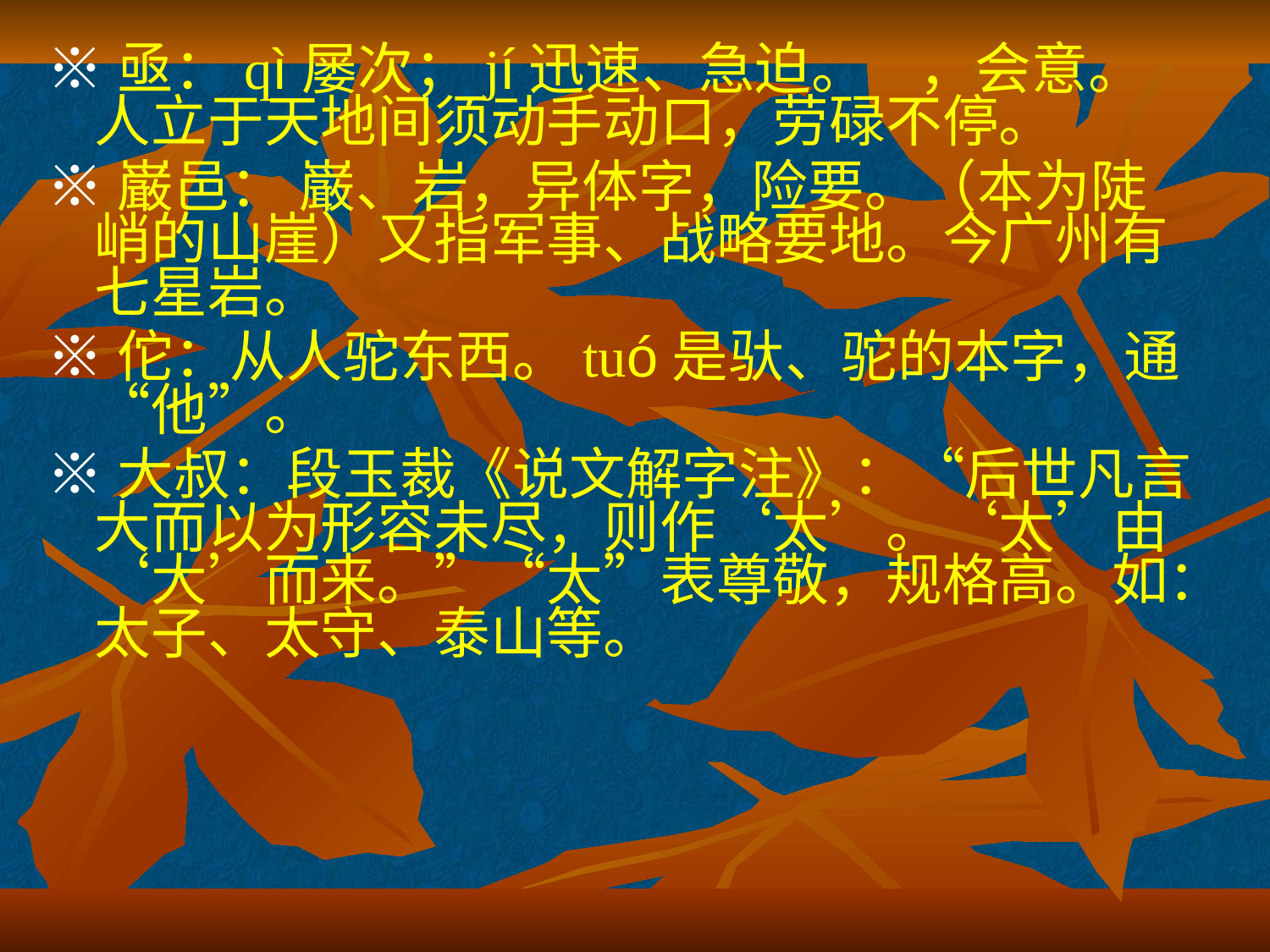

※亟：qì屡次；jí迅速、急迫。    ，会意。人立于天地间须动手动口，劳碌不停。
※巌邑： 巌、岩，异体字，险要。（本为陡峭的山崖）又指军事、战略要地。今广州有七星岩。
※佗：从人驼东西。tuó是驮、驼的本字，通“他”。
※大叔：段玉裁《说文解字注》：“后世凡言大而以为形容未尽，则作‘太’。‘太’由‘大’而来。”“太”表尊敬，规格高。如：太子、太守、泰山等。